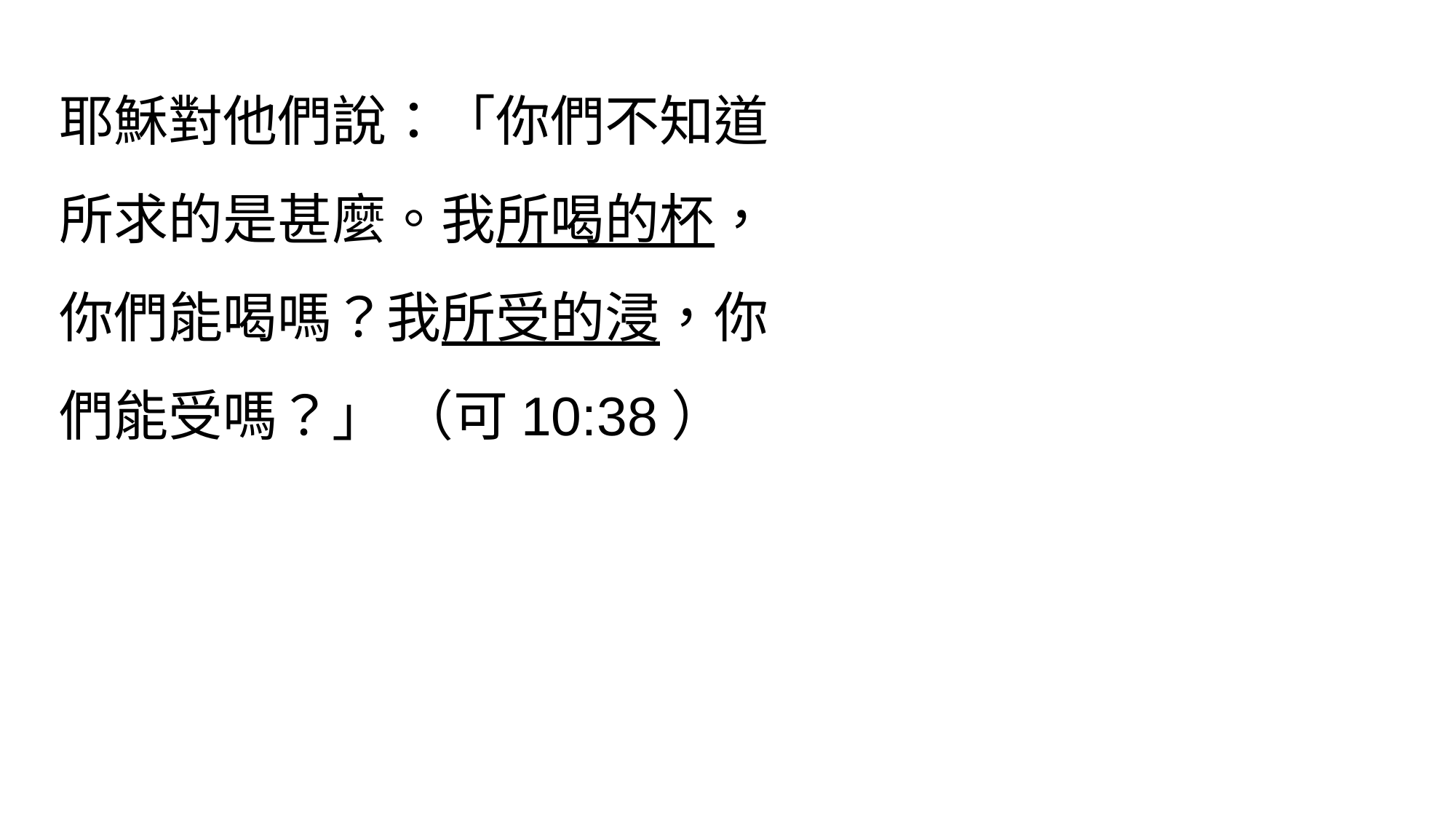

耶穌對他們說：「你們不知道所求的是甚麼。我所喝的杯，你們能喝嗎？我所受的浸，你們能受嗎？」 （可10:38）